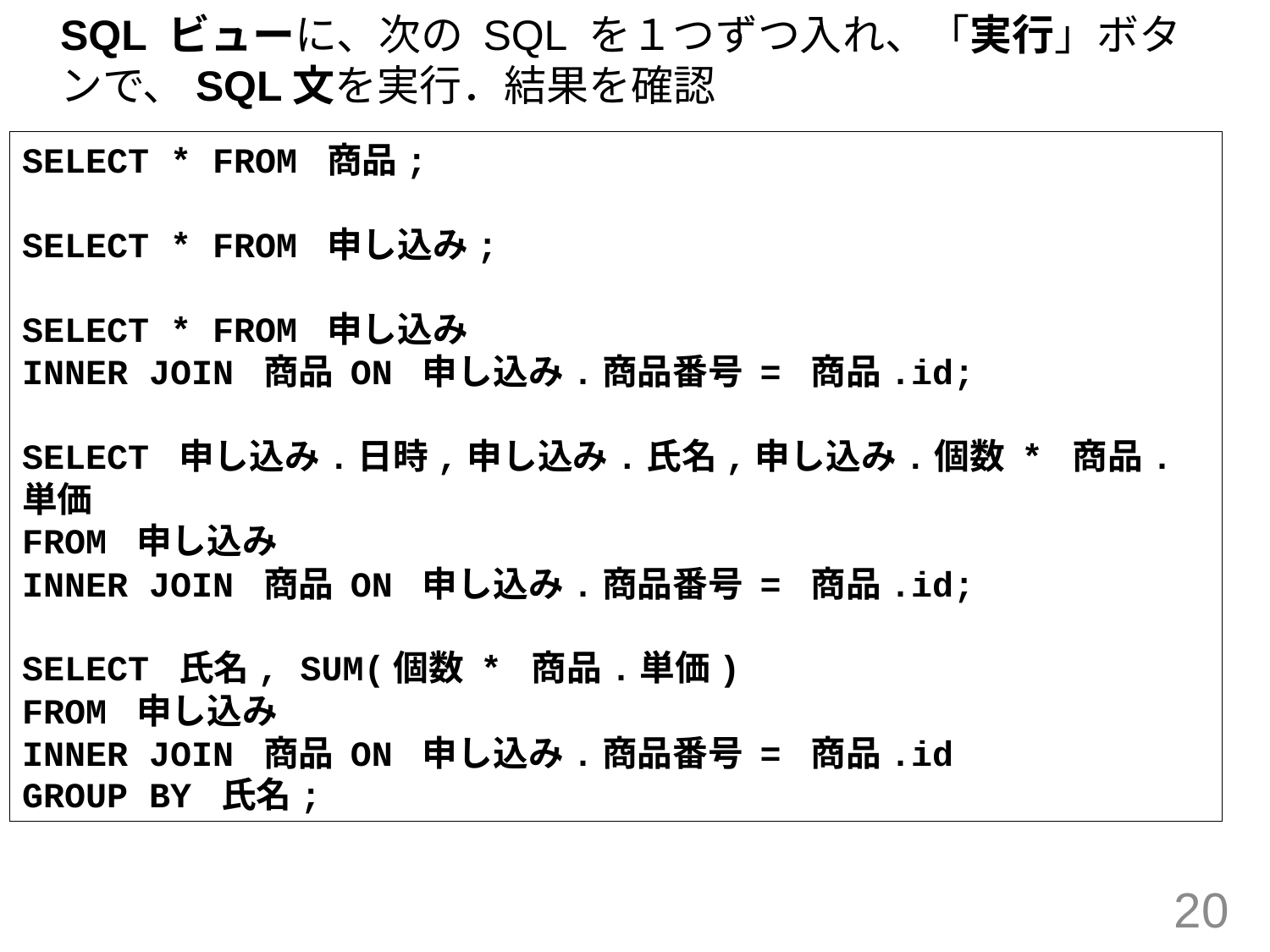

SQL ビューに、次の SQL を１つずつ入れ、「実行」ボタンで、SQL文を実行．結果を確認

SELECT * FROM 商品;

SELECT * FROM 申し込み;

SELECT * FROM 申し込み
INNER JOIN 商品 ON 申し込み.商品番号 = 商品.id;

SELECT 申し込み.日時,申し込み.氏名,申し込み.個数 * 商品.単価
FROM 申し込み
INNER JOIN 商品 ON 申し込み.商品番号 = 商品.id;

SELECT 氏名, SUM(個数 * 商品.単価)
FROM 申し込み
INNER JOIN 商品 ON 申し込み.商品番号 = 商品.id
GROUP BY 氏名;

20